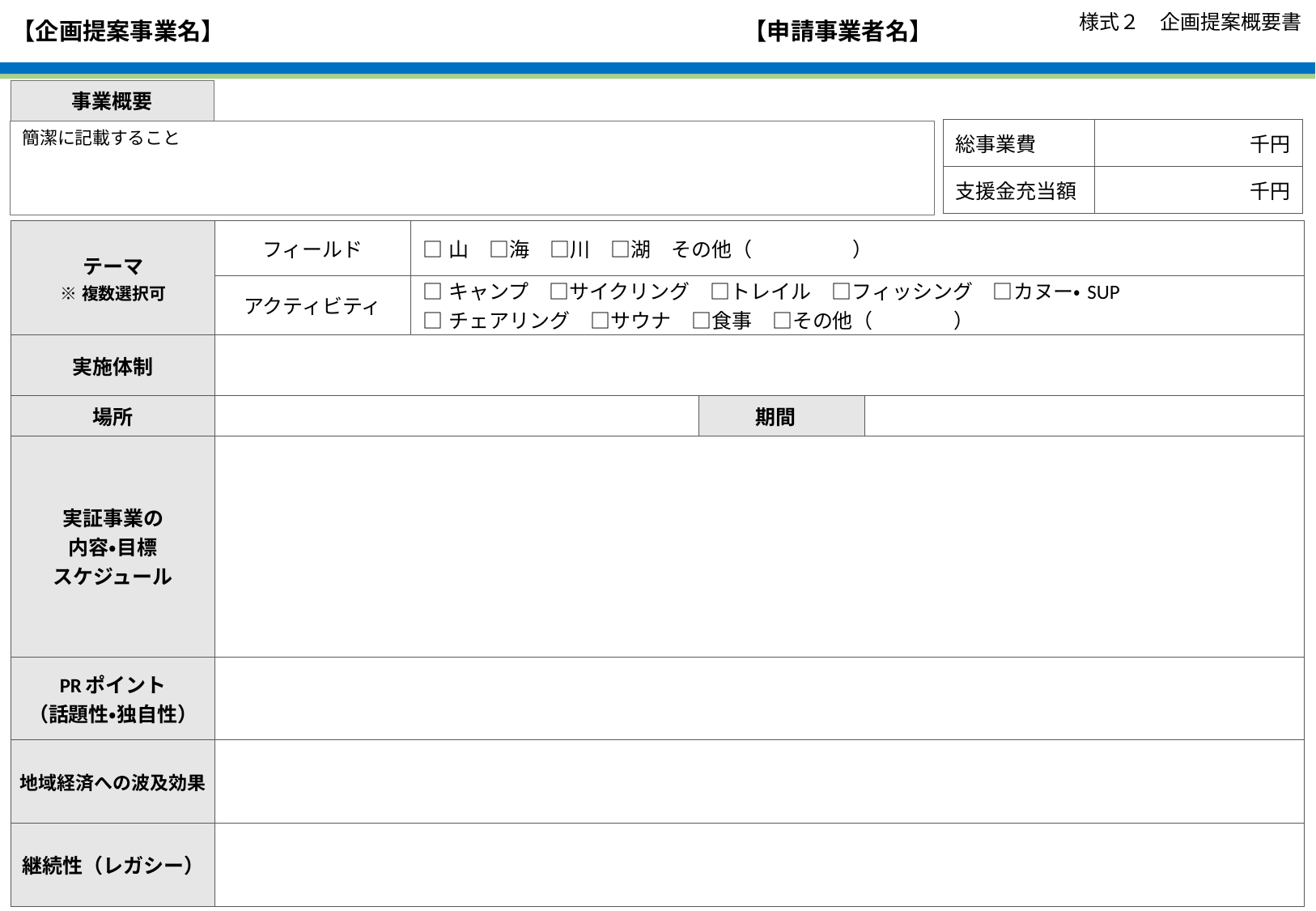

様式２　企画提案概要書
【申請事業者名】
【企画提案事業名】

事業概要
簡潔に記載すること
| 総事業費 | 千円 |
| --- | --- |
| 支援金充当額 | 千円 |
| テーマ ※複数選択可 | フィールド | □山　□海　□川　□湖　その他（　　　　　） |  |  |
| --- | --- | --- | --- | --- |
|  | アクティビティ | □キャンプ　□サイクリング　□トレイル　□フィッシング　□カヌー・SUP　 □チェアリング　□サウナ　□食事　□その他（　　　　） |  |  |
| 実施体制 |  |  |  |  |
| 場所 |  |  | 期間 |  |
| 実証事業の 内容・目標 スケジュール |  |  |  |  |
| PRポイント （話題性・独自性） |  |  |  |  |
| 地域経済への波及効果 |  |  |  |  |
| 継続性（レガシー） |  |  |  |  |